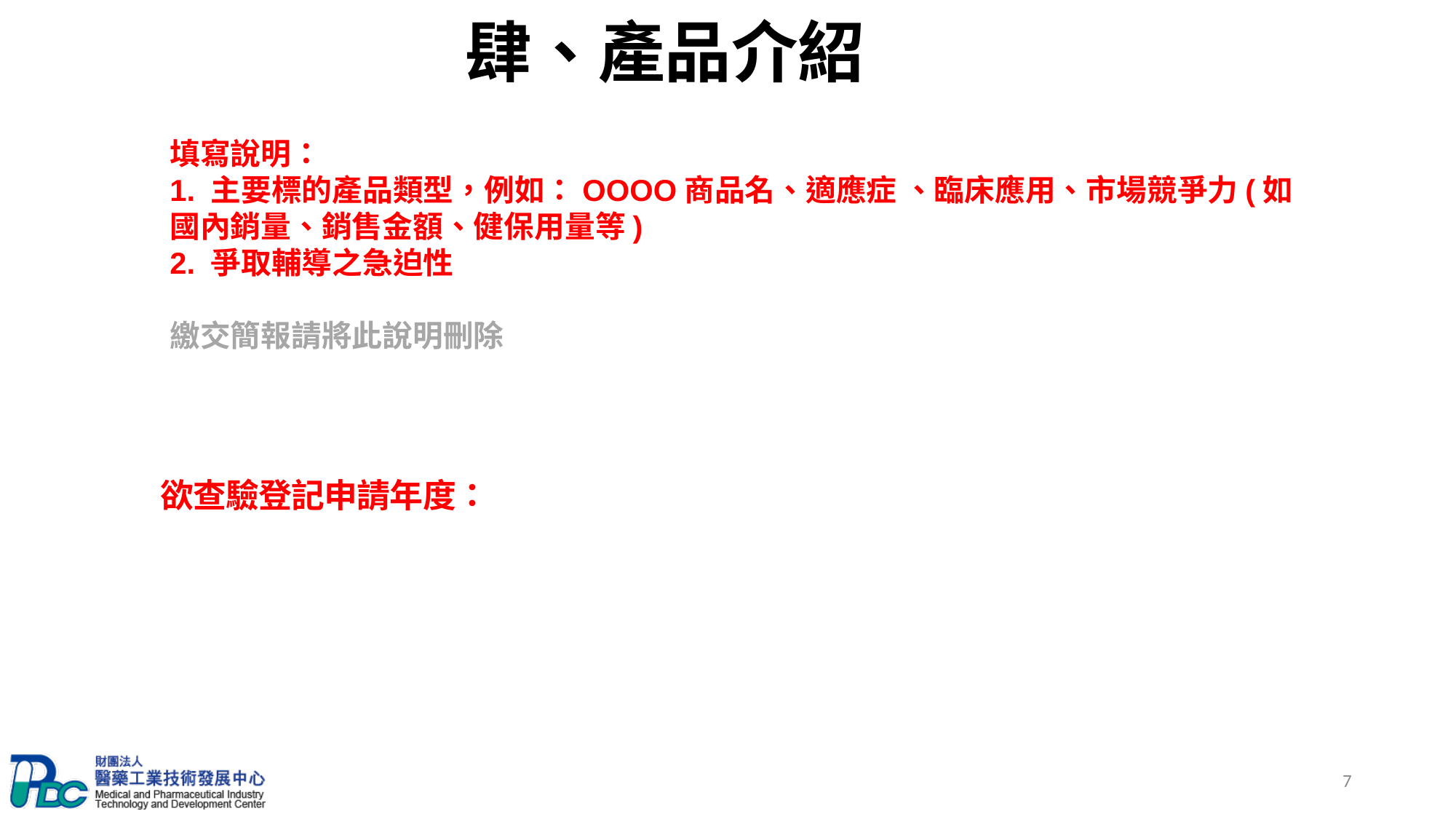

肆、產品介紹
填寫說明：
1. 主要標的產品類型，例如：OOOO商品名、適應症 、臨床應用、市場競爭力(如國內銷量、銷售金額、健保用量等)
2. 爭取輔導之急迫性

繳交簡報請將此說明刪除

欲查驗登記申請年度：
7